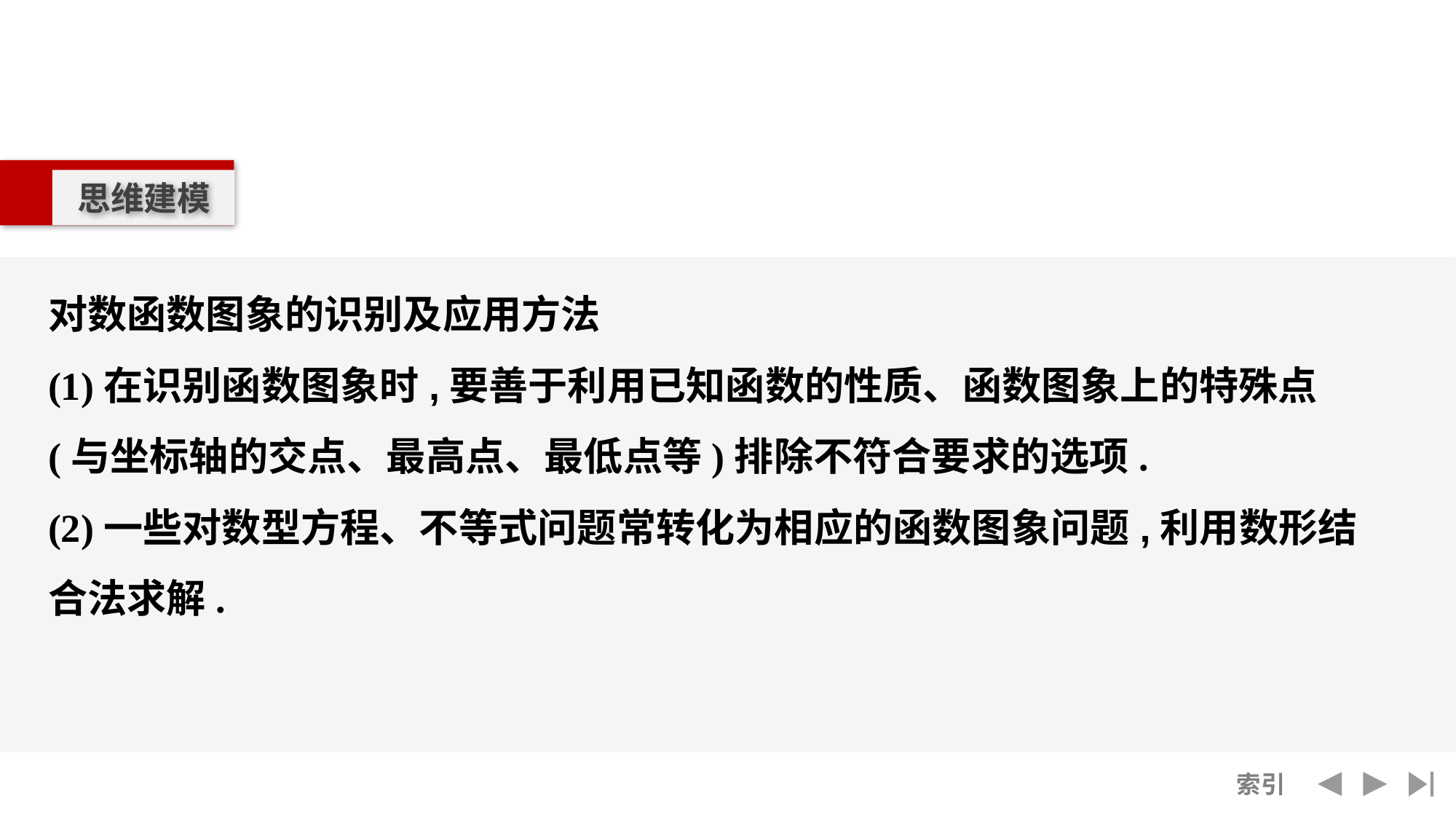

思维建模

对数函数图象的识别及应用方法
(1)在识别函数图象时,要善于利用已知函数的性质、函数图象上的特殊点(与坐标轴的交点、最高点、最低点等)排除不符合要求的选项.
(2)一些对数型方程、不等式问题常转化为相应的函数图象问题,利用数形结合法求解.